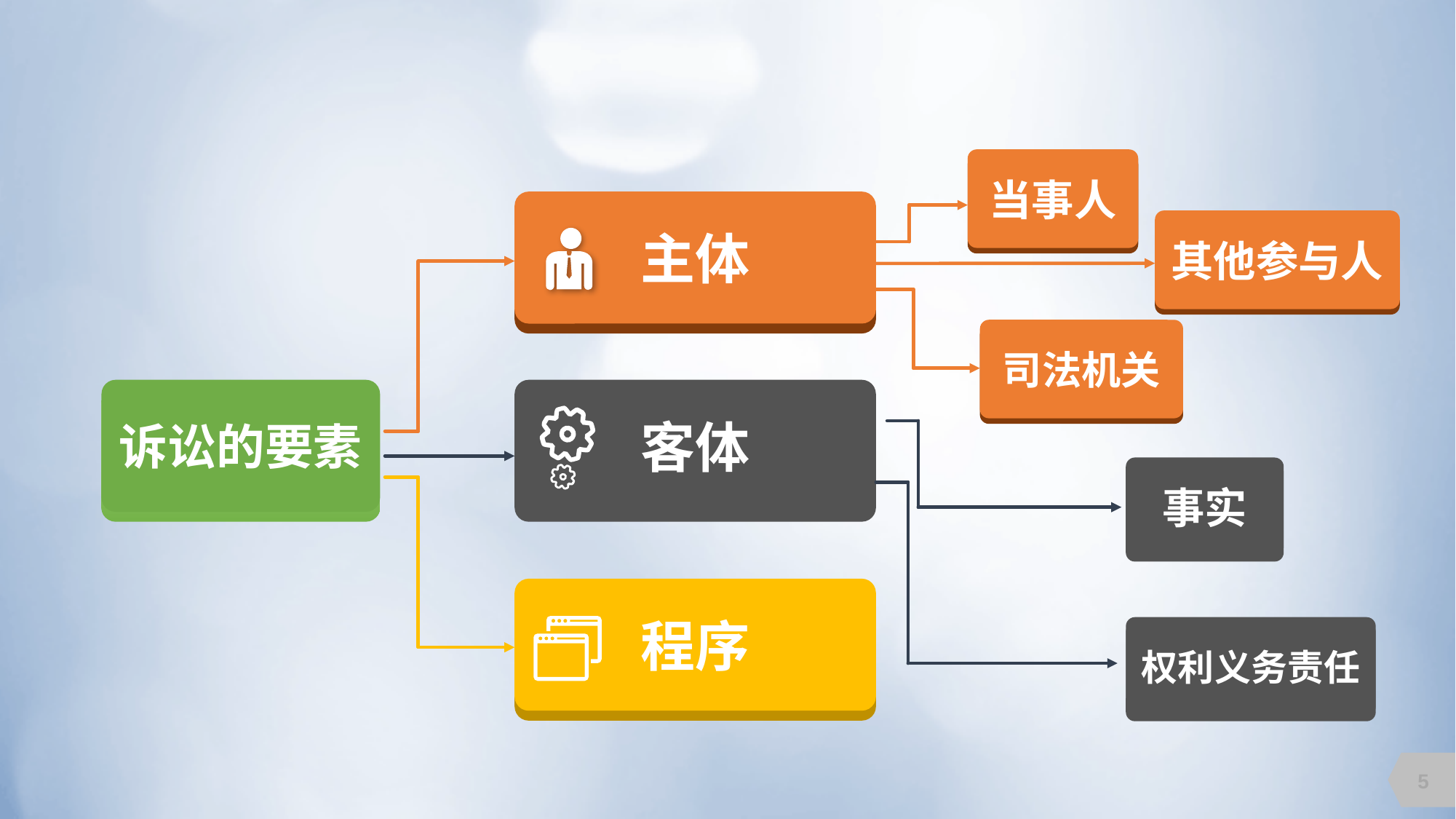

当事人

主体

其他参与人

司法机关

诉讼的要素

客体

事实

程序

权利义务责任

5